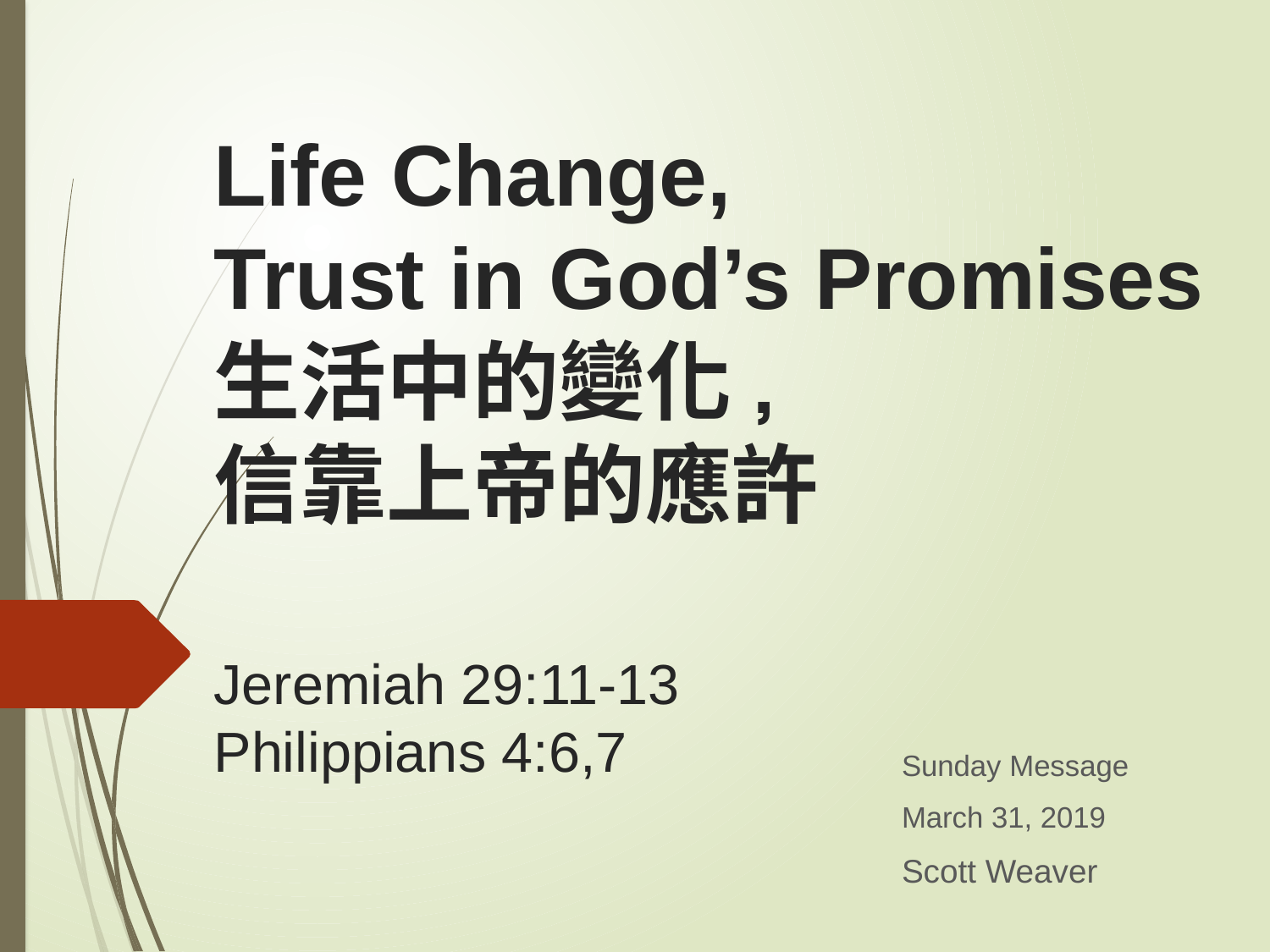

# Life Change, Trust in God’s Promises 生活中的變化, 信靠上帝的應許 Jeremiah 29:11-13 Philippians 4:6,7
Sunday Message
March 31, 2019
Scott Weaver